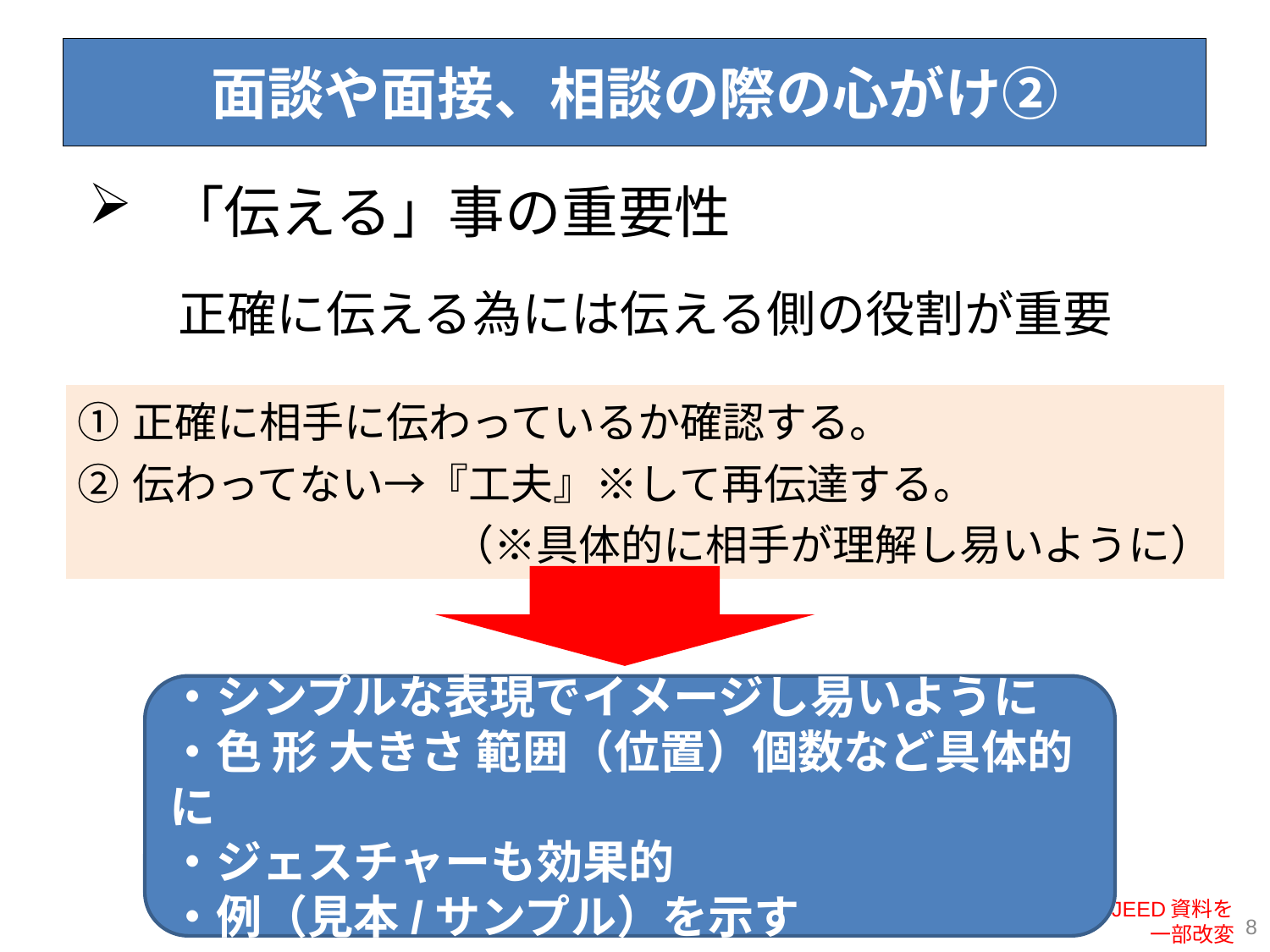

面談や面接、相談の際の心がけ②
# 「伝える」事の重要性
| 正確に伝える為には伝える側の役割が重要 |
| --- |
| ①正確に相手に伝わっているか確認する。 ②伝わってない→『工夫』※して再伝達する。 （※具体的に相手が理解し易いように） |

・シンプルな表現でイメージし易いように
・色 形 大きさ 範囲（位置）個数など具体的に
・ジェスチャーも効果的
・例（見本/サンプル）を示す
JEED資料を
一部改変
8